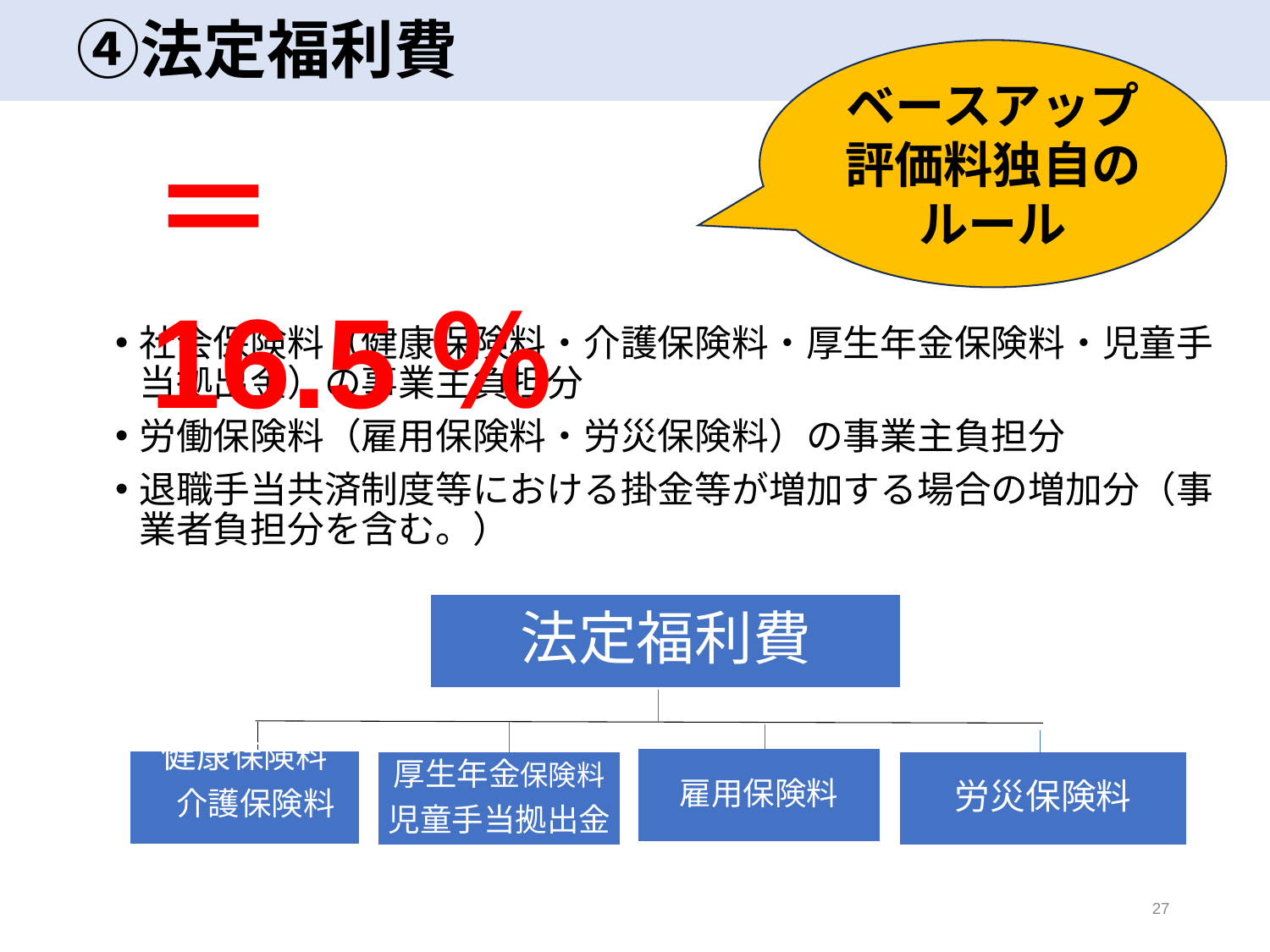

④法定福利費
ベースアップ評価料独自の
ルール
＝16.5％
社会保険料（健康保険料・介護保険料・厚生年金保険料・児童手当拠出金）の事業主負担分
労働保険料（雇用保険料・労災保険料）の事業主負担分
退職手当共済制度等における掛金等が増加する場合の増加分（事業者負担分を含む。）
法定福利費
雇用保険料
健康保険料
  介護保険料
厚生年金保険料
児童手当拠出金
労災保険料
27